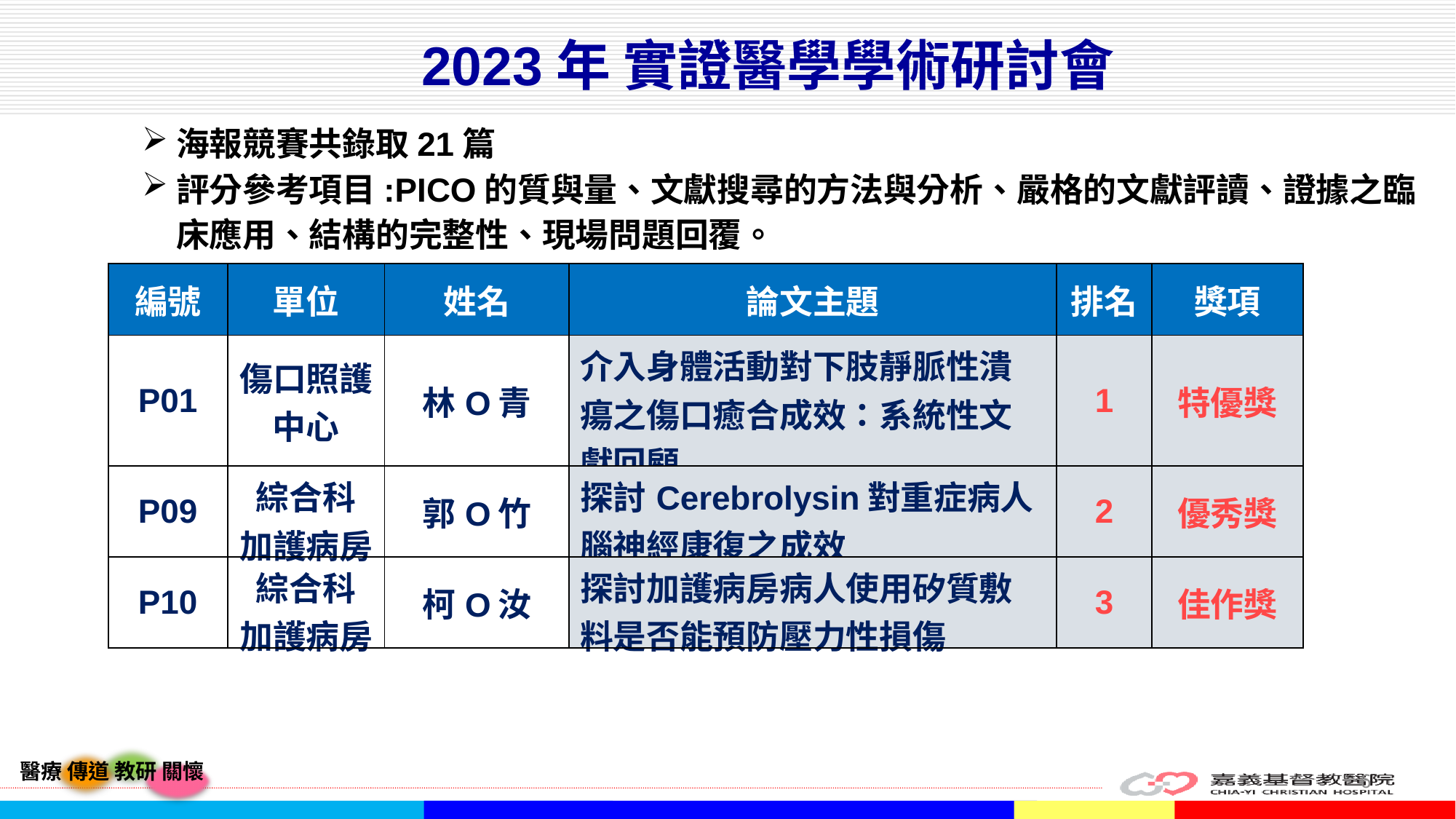

2023年 實證醫學學術研討會
海報競賽共錄取21篇
評分參考項目:PICO的質與量、文獻搜尋的方法與分析、嚴格的文獻評讀、證據之臨床應用、結構的完整性、現場問題回覆。
| 編號 | 單位 | 姓名 | 論文主題 | 排名 | 獎項 |
| --- | --- | --- | --- | --- | --- |
| P01 | 傷口照護中心 | 林O青 | 介入身體活動對下肢靜脈性潰瘍之傷口癒合成效：系統性文獻回顧 | 1 | 特優獎 |
| P09 | 綜合科 加護病房 | 郭O竹 | 探討Cerebrolysin對重症病人腦神經康復之成效 | 2 | 優秀獎 |
| P10 | 綜合科 加護病房 | 柯O汝 | 探討加護病房病人使用矽質敷料是否能預防壓力性損傷 | 3 | 佳作獎 |